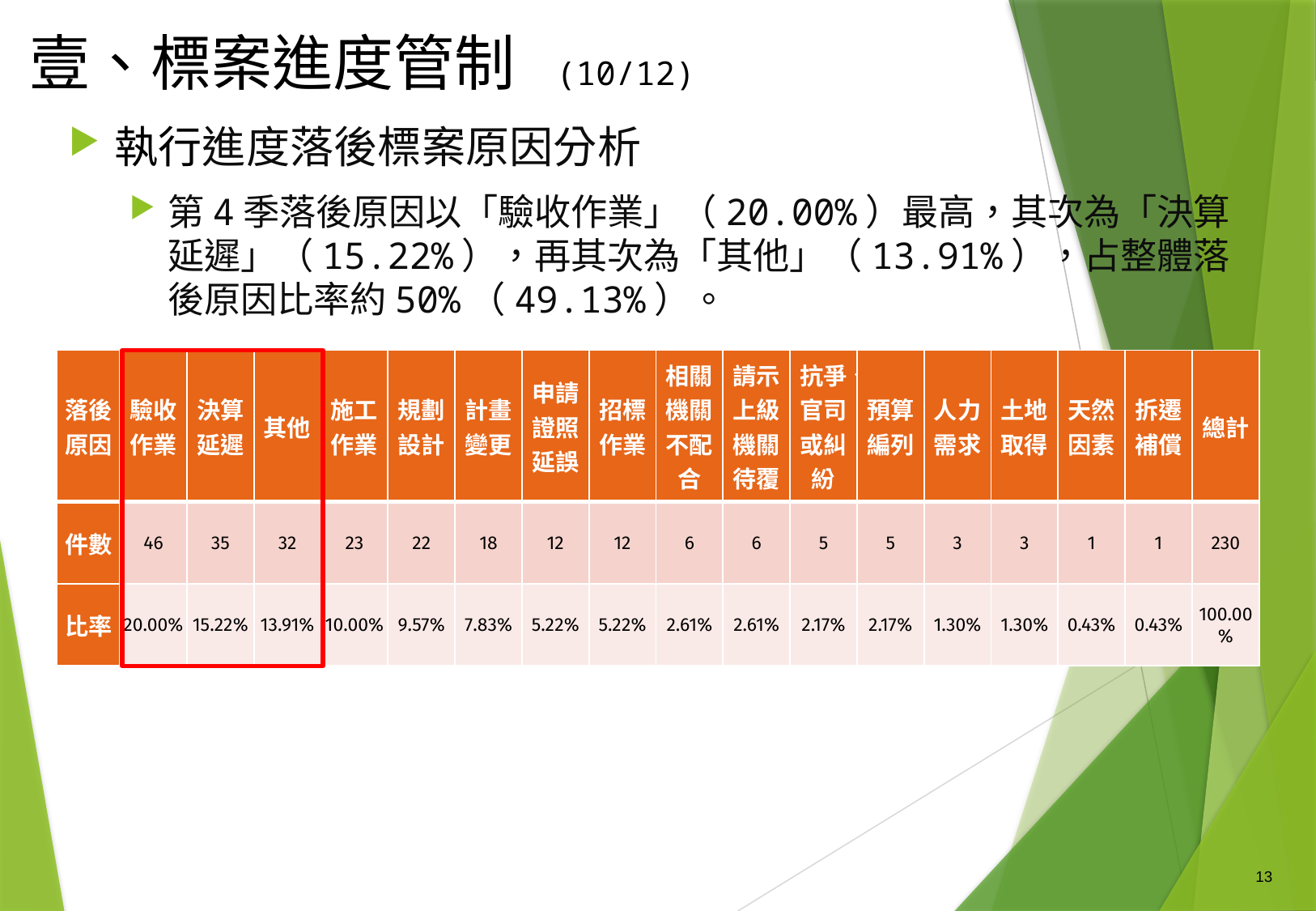

# 壹、標案進度管制  (10/12)
執行進度落後標案原因分析
第4季落後原因以「驗收作業」（20.00%）最高，其次為「決算延遲」（15.22%），再其次為「其他」（13.91%），占整體落後原因比率約50%（49.13%）。

| 落後 原因 | 驗收 作業 | 決算 延遲 | 其他 | 施工 作業 | 規劃 設計 | 計畫 變更 | 申請證照延誤 | 招標 作業 | 相關機關不配合 | 請示上級機關待覆 | 抗爭、官司或糾紛 | 預算 編列 | 人力 需求 | 土地 取得 | 天然 因素 | 拆遷 補償 | 總計 |
| --- | --- | --- | --- | --- | --- | --- | --- | --- | --- | --- | --- | --- | --- | --- | --- | --- | --- |
| 件數 | 46 | 35 | 32 | 23 | 22 | 18 | 12 | 12 | 6 | 6 | 5 | 5 | 3 | 3 | 1 | 1 | 230 |
| 比率 | 20.00% | 15.22% | 13.91% | 10.00% | 9.57% | 7.83% | 5.22% | 5.22% | 2.61% | 2.61% | 2.17% | 2.17% | 1.30% | 1.30% | 0.43% | 0.43% | 100.00% |

13